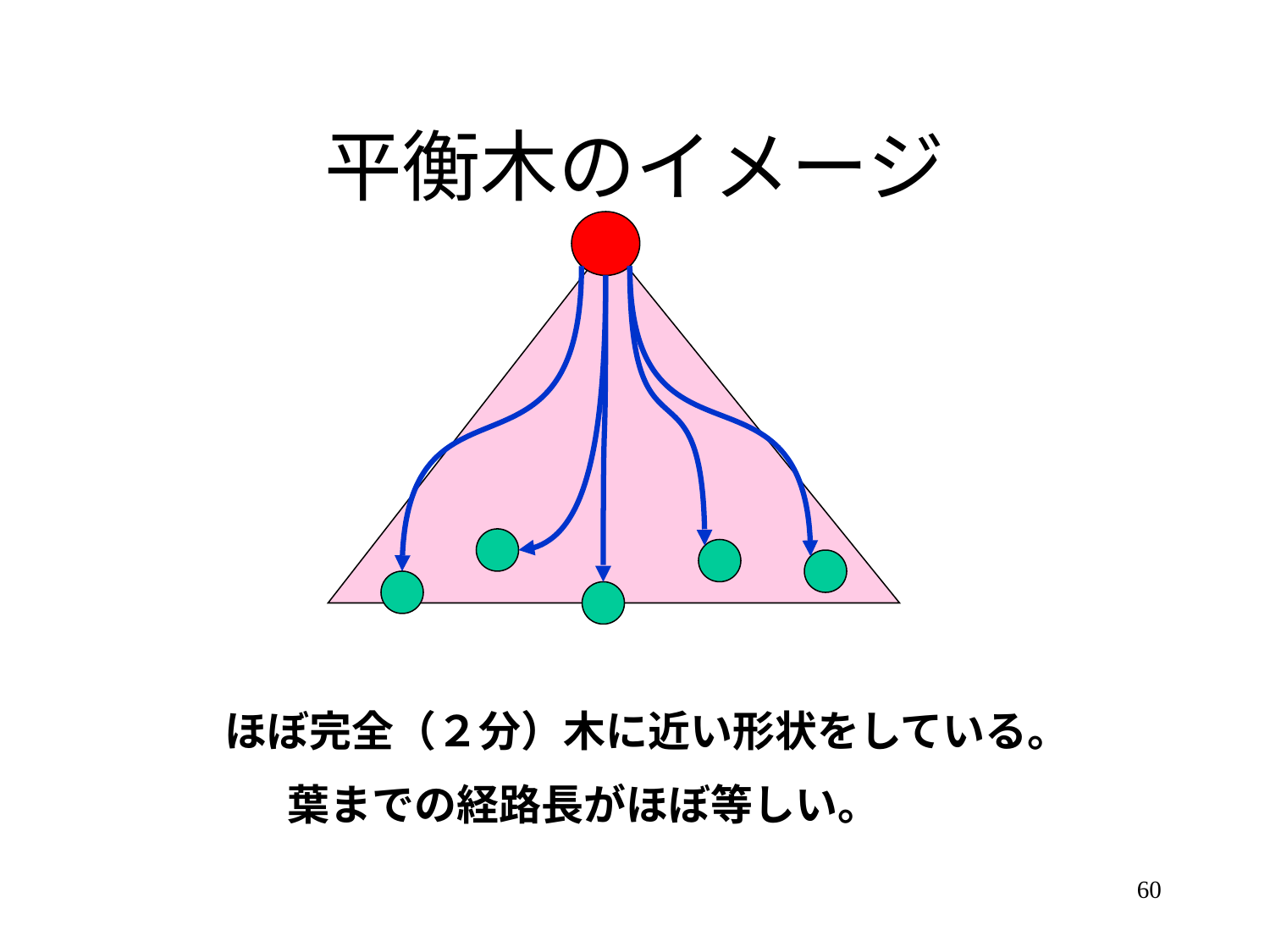

# 平衡木のイメージ

ほぼ完全（２分）木に近い形状をしている。
葉までの経路長がほぼ等しい。
60